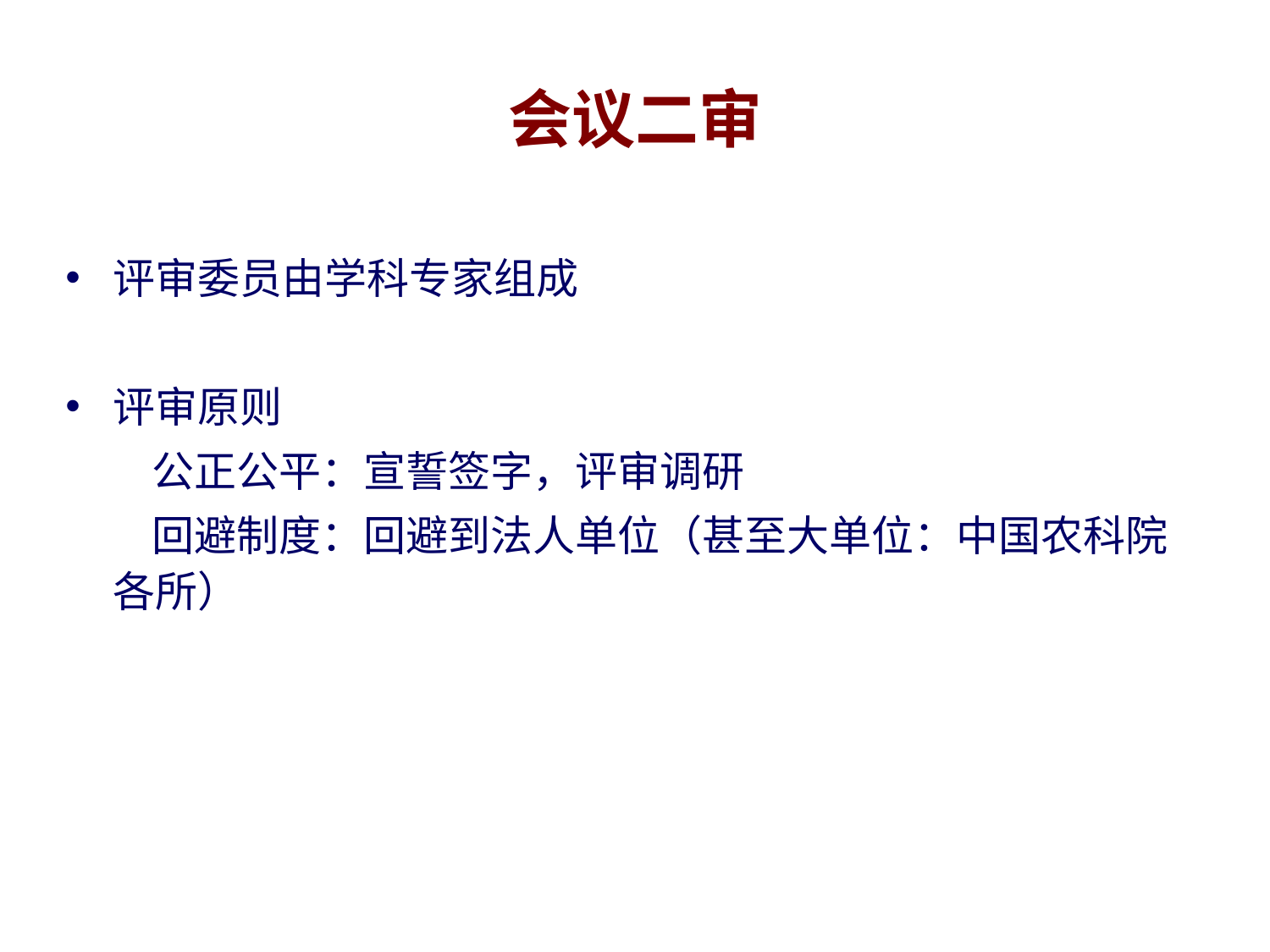

# 会议二审
评审委员由学科专家组成

评审原则
        公正公平：宣誓签字，评审调研
        回避制度：回避到法人单位（甚至大单位：中国农科院各所）